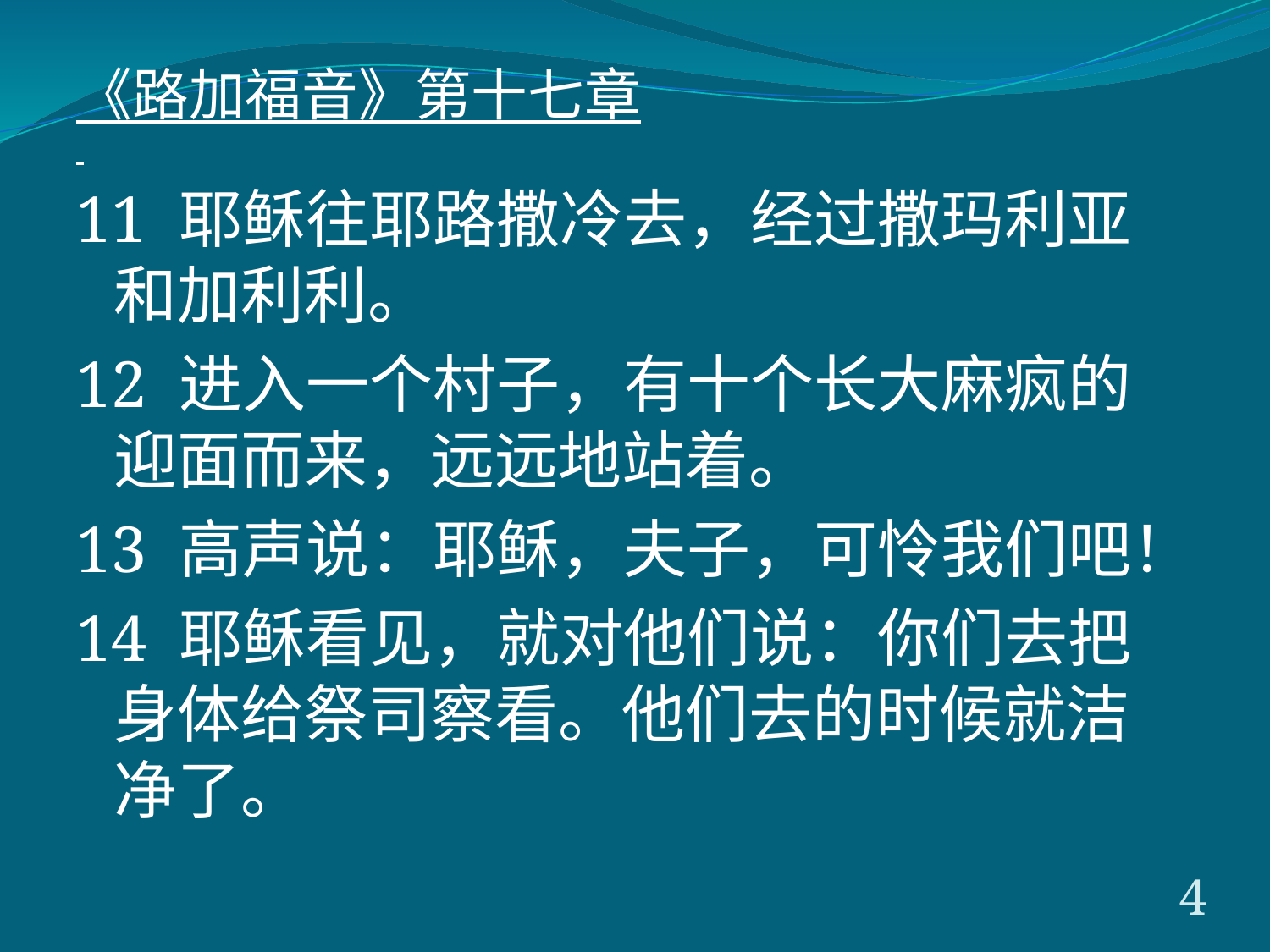

《路加福音》第十七章

11 耶稣往耶路撒冷去，经过撒玛利亚和加利利。
12 进入一个村子，有十个长大麻疯的迎面而来，远远地站着。
13 高声说：耶稣，夫子，可怜我们吧！
14 耶稣看见，就对他们说：你们去把身体给祭司察看。他们去的时候就洁净了。

4